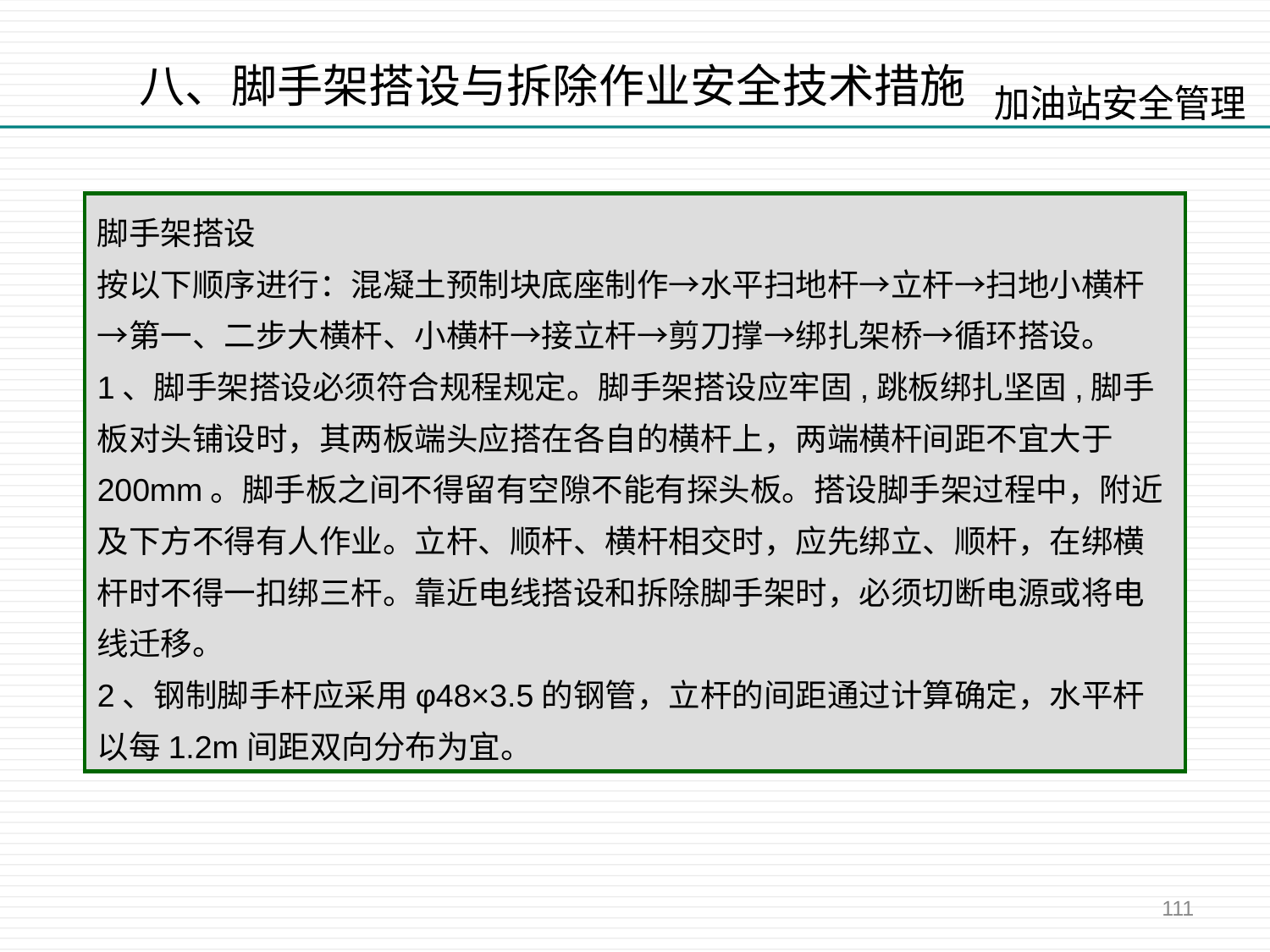

八、脚手架搭设与拆除作业安全技术措施
脚手架搭设
按以下顺序进行：混凝土预制块底座制作→水平扫地杆→立杆→扫地小横杆→第一、二步大横杆、小横杆→接立杆→剪刀撑→绑扎架桥→循环搭设。
1、脚手架搭设必须符合规程规定。脚手架搭设应牢固,跳板绑扎坚固,脚手板对头铺设时，其两板端头应搭在各自的横杆上，两端横杆间距不宜大于200mm。脚手板之间不得留有空隙不能有探头板。搭设脚手架过程中，附近及下方不得有人作业。立杆、顺杆、横杆相交时，应先绑立、顺杆，在绑横杆时不得一扣绑三杆。靠近电线搭设和拆除脚手架时，必须切断电源或将电线迁移。
2、钢制脚手杆应采用φ48×3.5的钢管，立杆的间距通过计算确定，水平杆以每1.2m间距双向分布为宜。
111